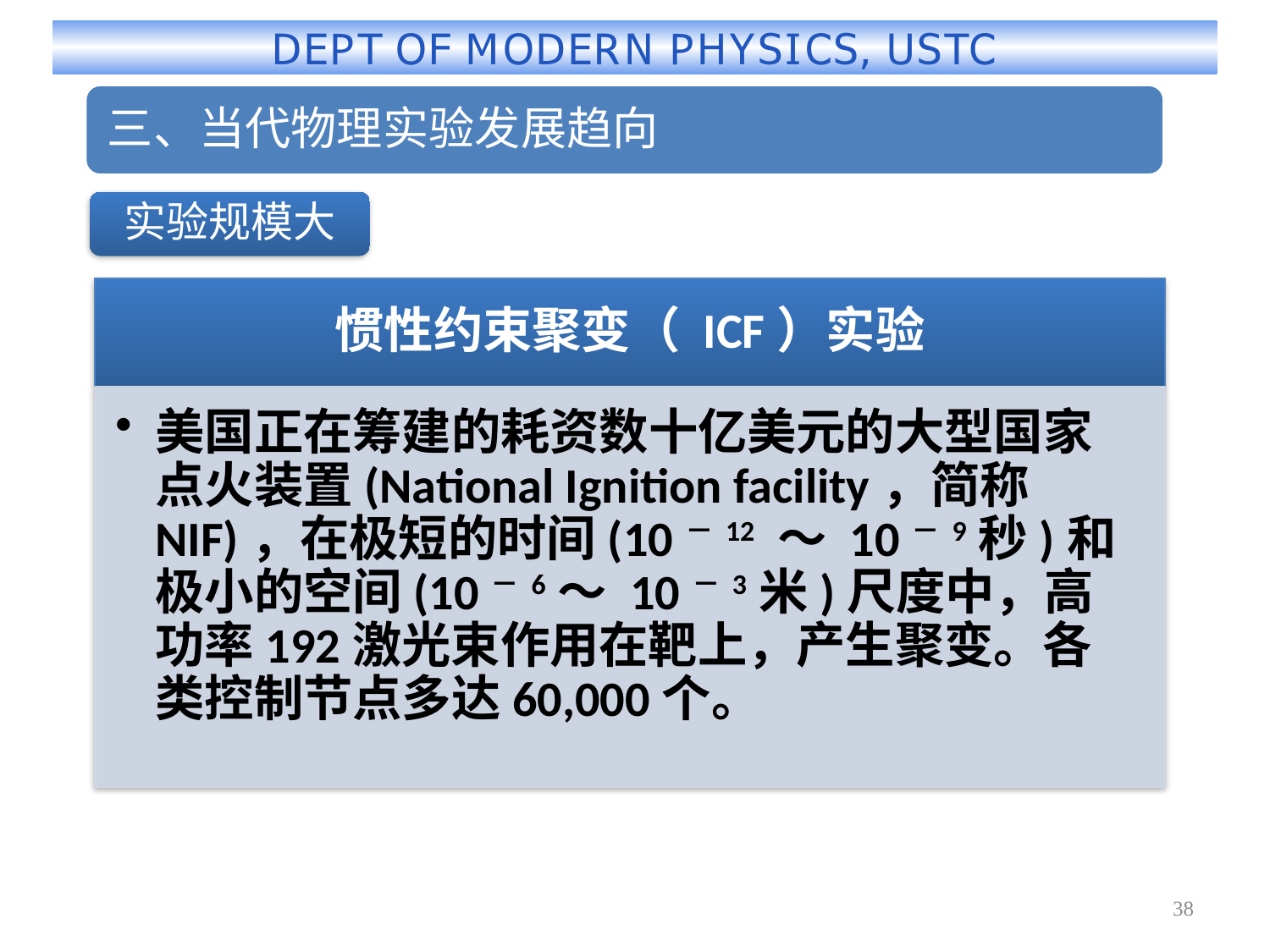

三、当代物理实验发展趋向
实验规模大
惯性约束聚变（ ICF）实验
美国正在筹建的耗资数十亿美元的大型国家点火装置(National Ignition facility，简称NIF)，在极短的时间(10－12 ～ 10－9秒)和极小的空间(10－6～ 10－3米)尺度中，高功率192激光束作用在靶上，产生聚变。各类控制节点多达60,000个。
38